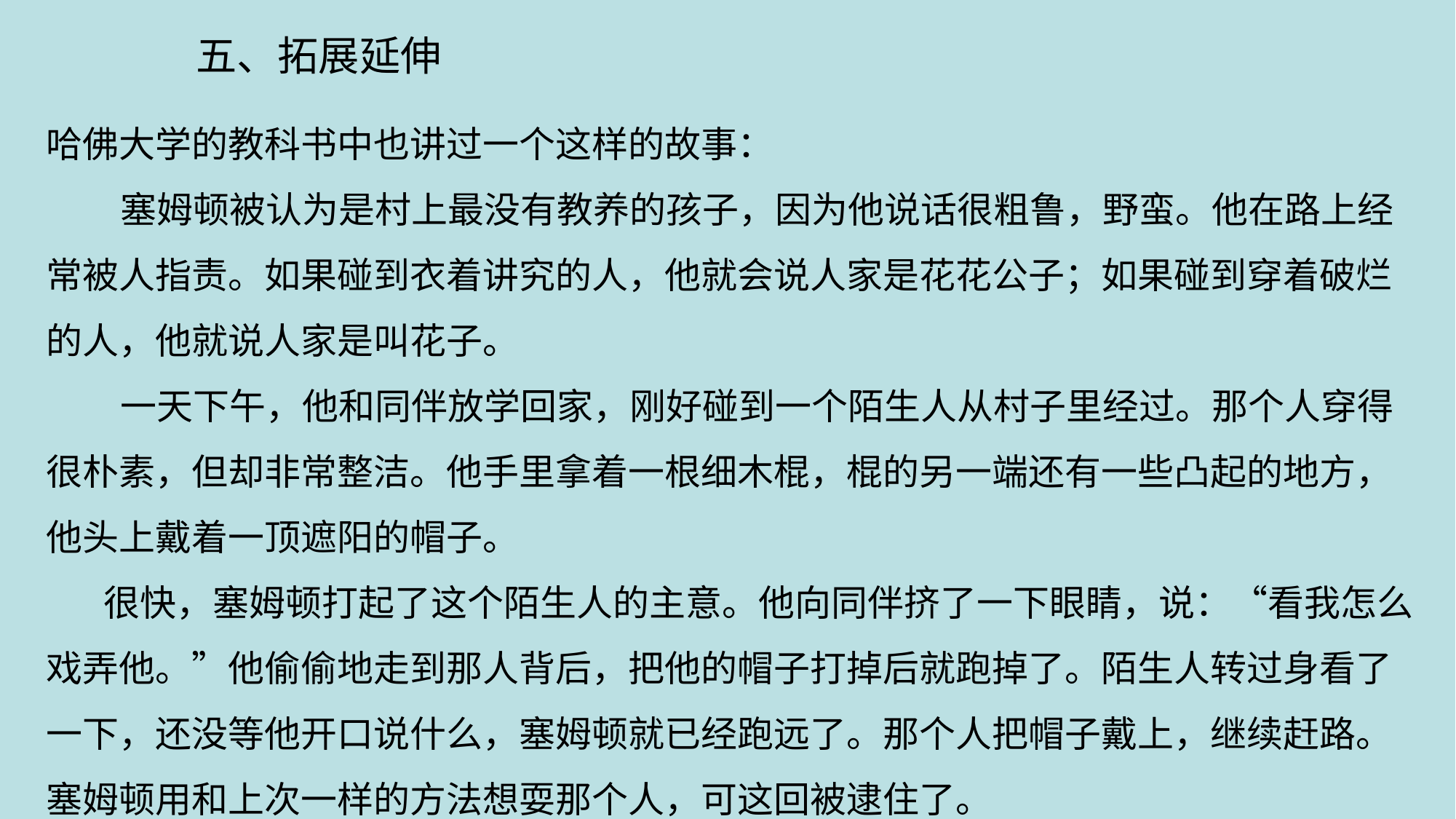

五、拓展延伸
哈佛大学的教科书中也讲过一个这样的故事：
        塞姆顿被认为是村上最没有教养的孩子，因为他说话很粗鲁，野蛮。他在路上经常被人指责。如果碰到衣着讲究的人，他就会说人家是花花公子；如果碰到穿着破烂的人，他就说人家是叫花子。
        一天下午，他和同伴放学回家，刚好碰到一个陌生人从村子里经过。那个人穿得很朴素，但却非常整洁。他手里拿着一根细木棍，棍的另一端还有一些凸起的地方，他头上戴着一顶遮阳的帽子。
      很快，塞姆顿打起了这个陌生人的主意。他向同伴挤了一下眼睛，说：“看我怎么戏弄他。”他偷偷地走到那人背后，把他的帽子打掉后就跑掉了。陌生人转过身看了一下，还没等他开口说什么，塞姆顿就已经跑远了。那个人把帽子戴上，继续赶路。塞姆顿用和上次一样的方法想耍那个人，可这回被逮住了。